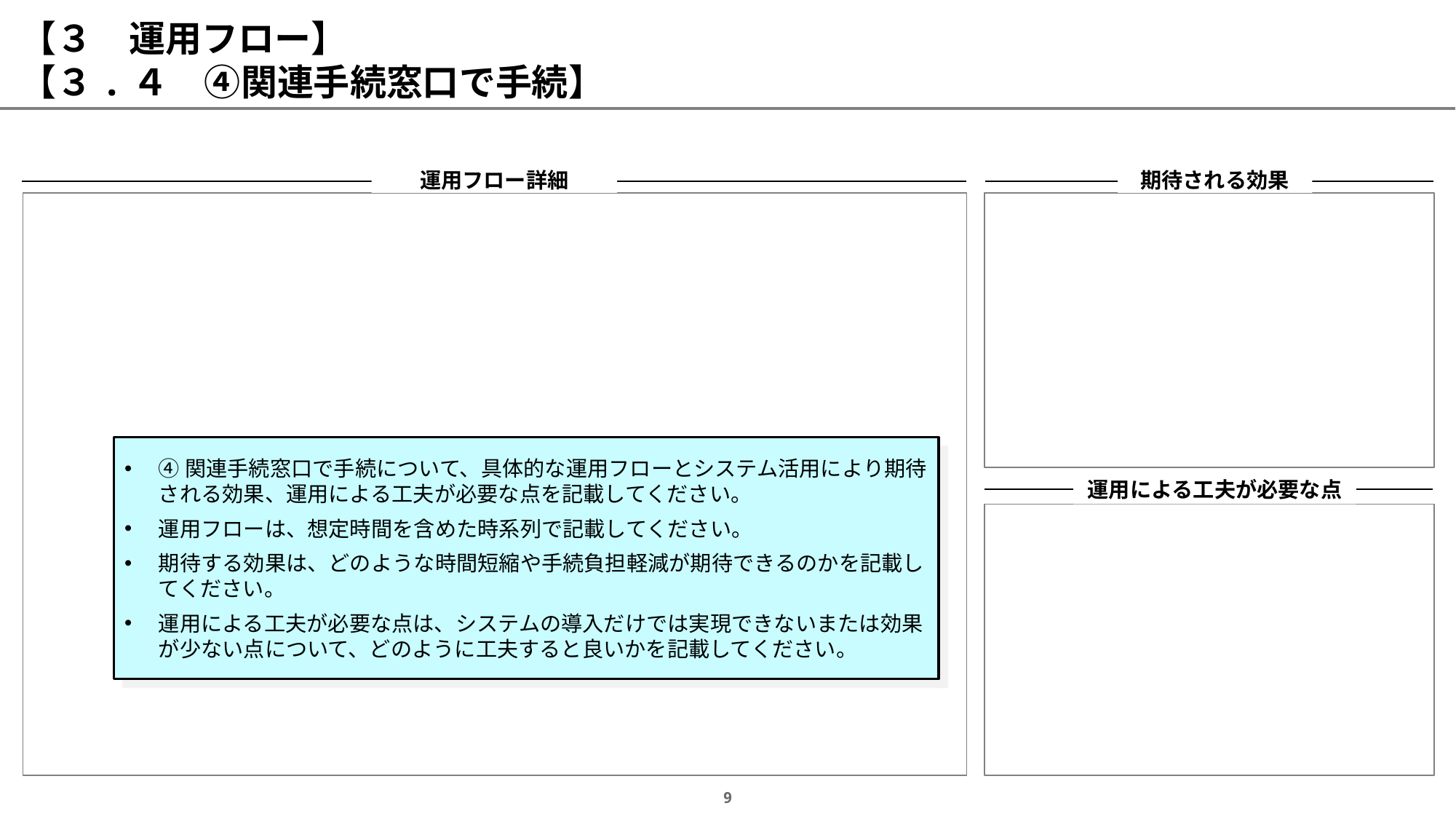

# 【３　運用フロー】 【３.４　④関連手続窓口で手続】

運用フロー詳細
期待される効果

④関連手続窓口で手続について、具体的な運用フローとシステム活用により期待される効果、運用による工夫が必要な点を記載してください。
運用フローは、想定時間を含めた時系列で記載してください。
期待する効果は、どのような時間短縮や手続負担軽減が期待できるのかを記載してください。
運用による工夫が必要な点は、システムの導入だけでは実現できないまたは効果が少ない点について、どのように工夫すると良いかを記載してください。
運用による工夫が必要な点